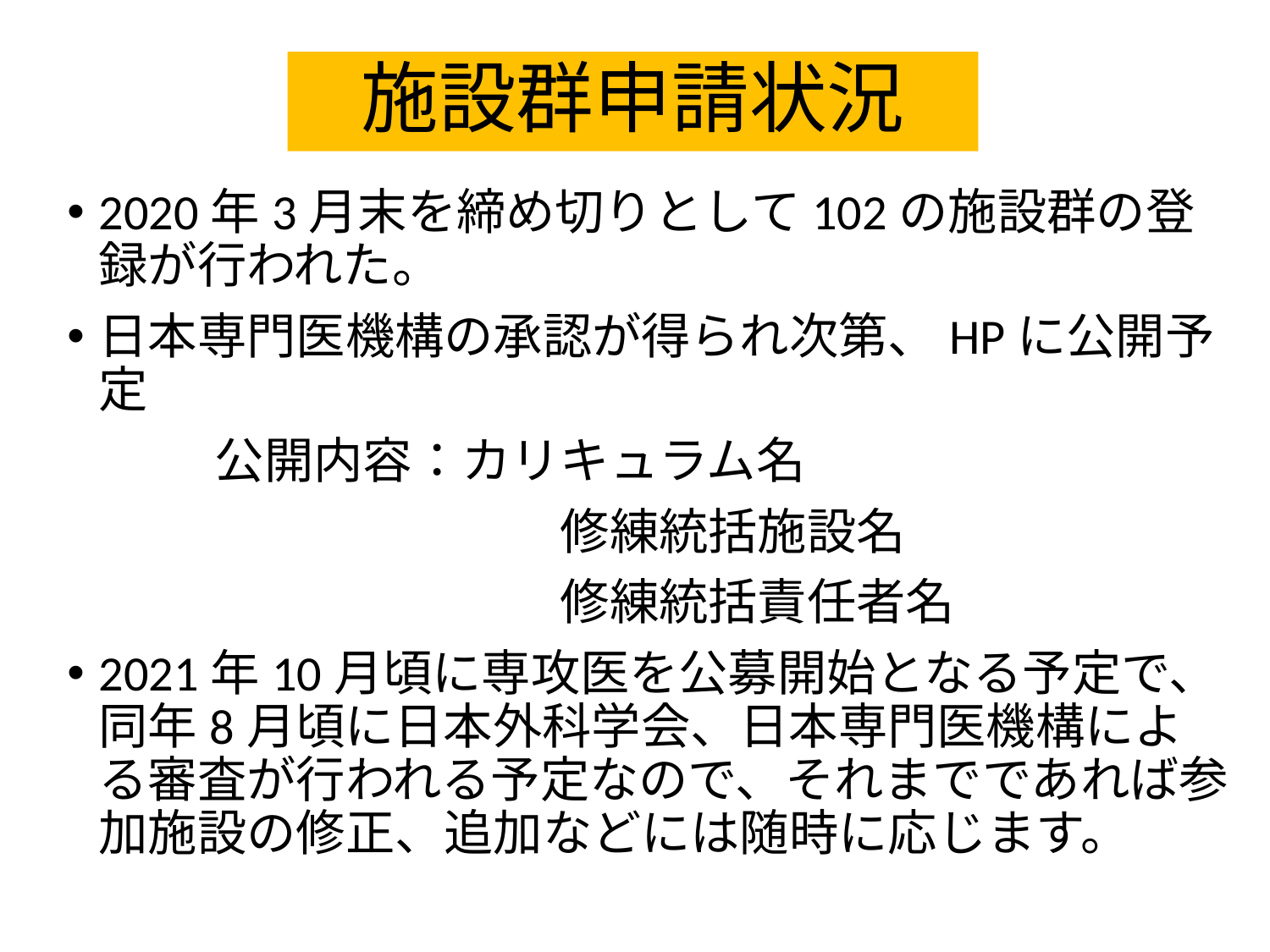

# 施設群申請状況
2020年3月末を締め切りとして102の施設群の登録が行われた。
日本専門医機構の承認が得られ次第、HPに公開予定
　　　公開内容：カリキュラム名
　　　　　　　　　　修練統括施設名
　　　　　　　　　　修練統括責任者名
2021年10月頃に専攻医を公募開始となる予定で、同年8月頃に日本外科学会、日本専門医機構による審査が行われる予定なので、それまでであれば参加施設の修正、追加などには随時に応じます。